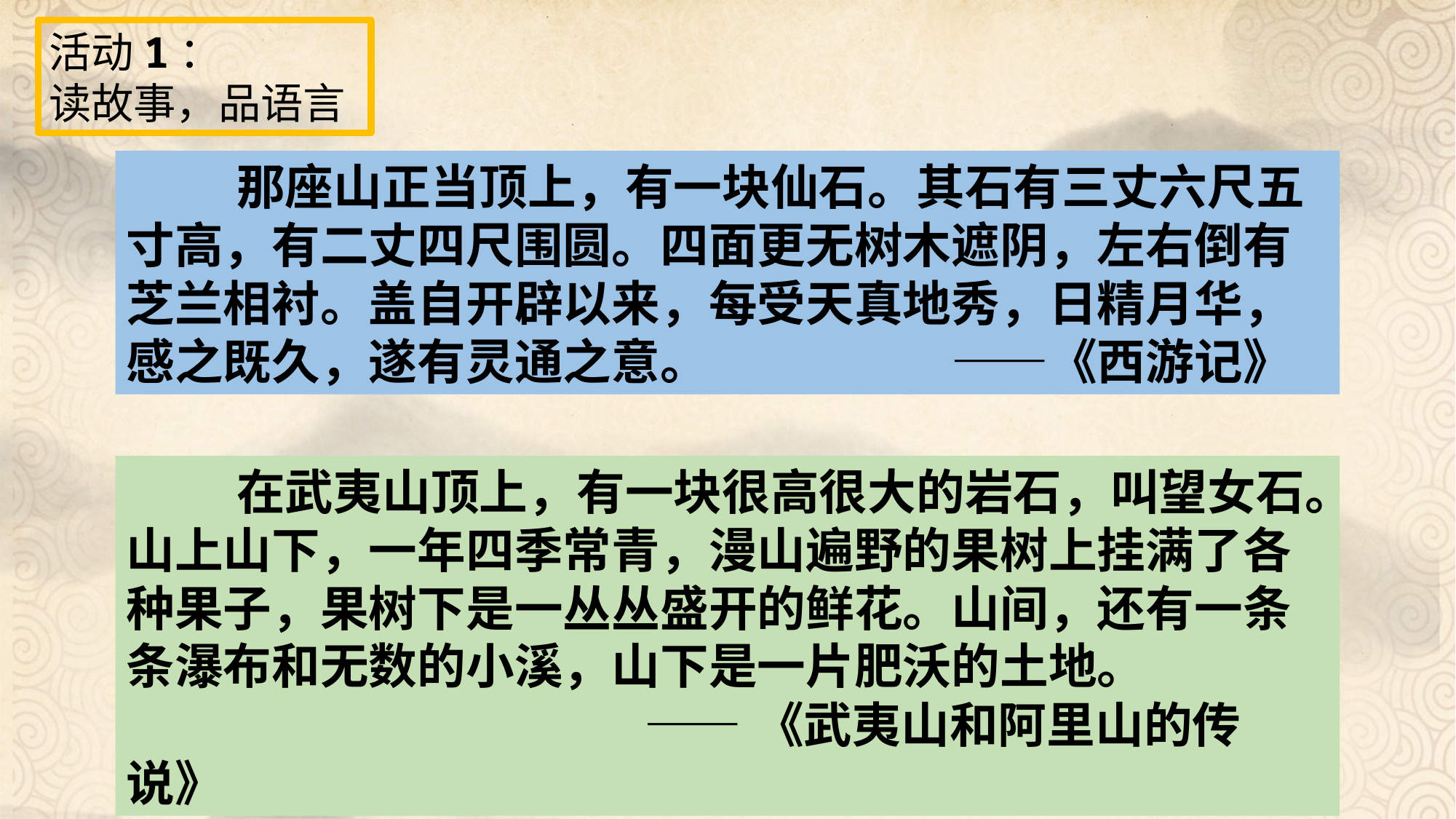

活动1：
读故事，品语言
    那座山正当顶上，有一块仙石。其石有三丈六尺五寸高，有二丈四尺围圆。四面更无树木遮阴，左右倒有芝兰相衬。盖自开辟以来，每受天真地秀，日精月华，感之既久，遂有灵通之意。                      ——《西游记》
    在武夷山顶上，有一块很高很大的岩石，叫望女石。山上山下，一年四季常青，漫山遍野的果树上挂满了各种果子，果树下是一丛丛盛开的鲜花。山间，还有一条条瀑布和无数的小溪，山下是一片肥沃的土地。
                                          ——《武夷山和阿里山的传说》